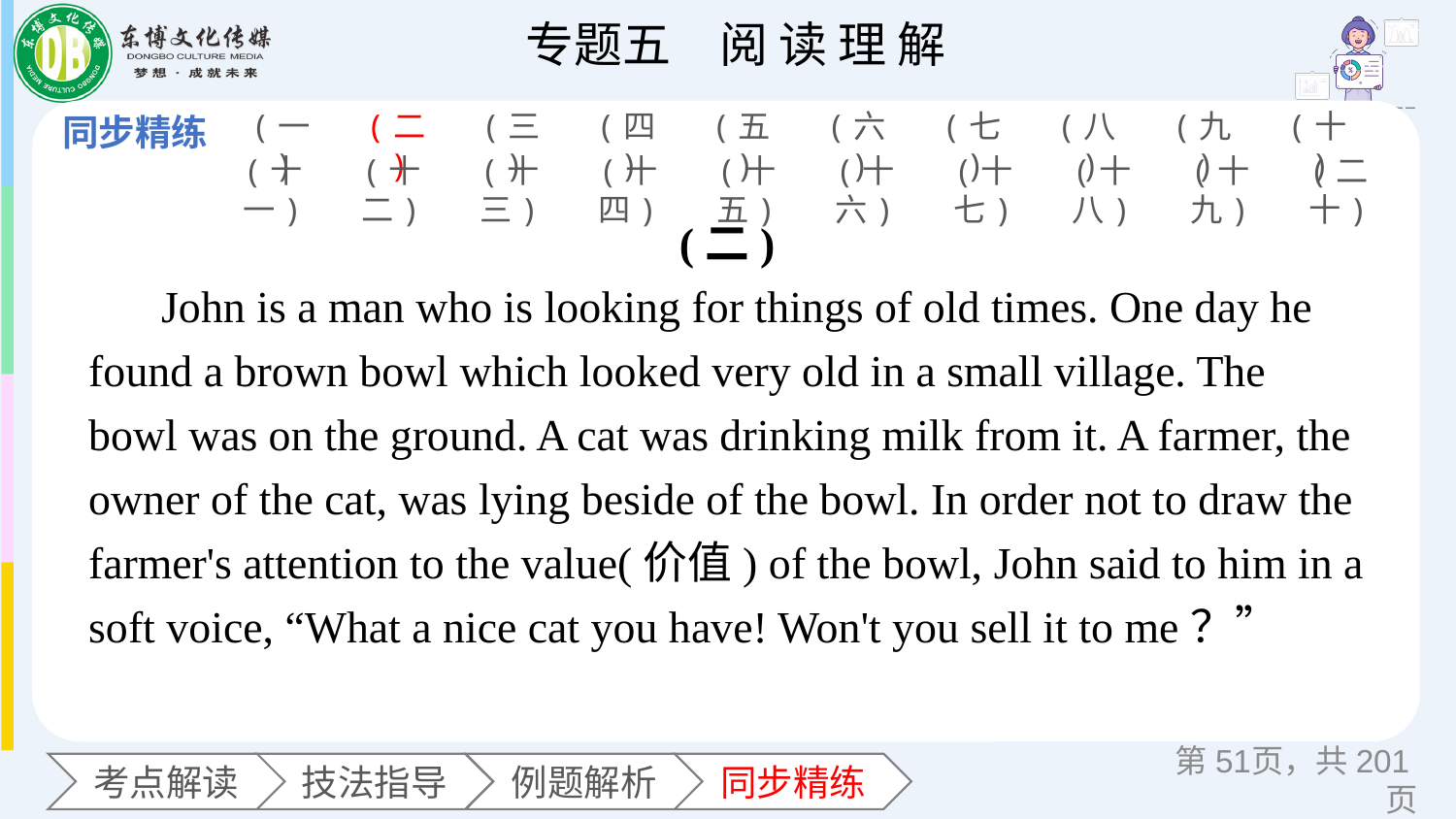

(一)
(二)
(三)
(四)
(五)
(六)
(七)
(八)
(九)
(十)
(十一)
(十二)
(十三)
(十四)
(十五)
(十六)
(十七)
(十八)
(十九)
(二十)
(二)
John is a man who is looking for things of old times. One day he found a brown bowl which looked very old in a small village. The bowl was on the ground. A cat was drinking milk from it. A farmer, the owner of the cat, was lying beside of the bowl. In order not to draw the farmer's attention to the value(价值) of the bowl, John said to him in a soft voice, “What a nice cat you have! Won't you sell it to me？”
第51页，共201页